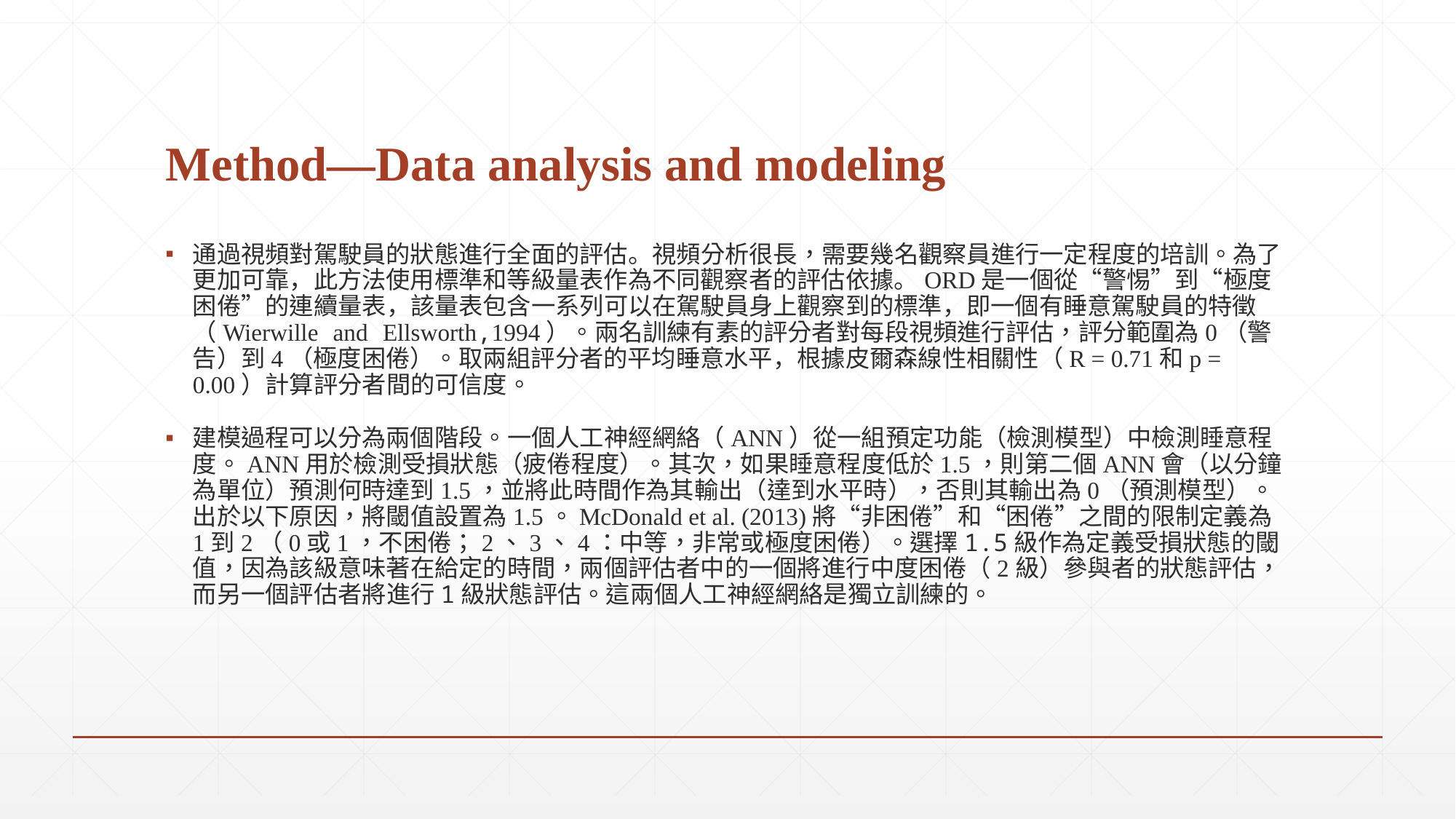

# Method—Data analysis and modeling
通過視頻對駕駛員的狀態進行全面的評估。視頻分析很長，需要幾名觀察員進行一定程度的培訓。為了更加可靠，此方法使用標準和等級量表作為不同觀察者的評估依據。ORD是一個從“警惕”到“極度困倦”的連續量表，該量表包含一系列可以在駕駛員身上觀察到的標準，即一個有睡意駕駛員的特徵（Wierwille and Ellsworth,1994）。兩名訓練有素的評分者對每段視頻進行評估，評分範圍為0（警告）到4（極度困倦）。取兩組評分者的平均睡意水平，根據皮爾森線性相關性（R = 0.71和p = 0.00）計算評分者間的可信度。
建模過程可以分為兩個階段。一個人工神經網絡（ANN）從一組預定功能（檢測模型）中檢測睡意程度。ANN用於檢測受損狀態（疲倦程度）。其次，如果睡意程度低於1.5，則第二個ANN會（以分鐘為單位）預測何時達到1.5，並將此時間作為其輸出（達到水平時），否則其輸出為0（預測模型）。出於以下原因，將閾值設置為1.5。McDonald et al. (2013)將“非困倦”和“困倦”之間的限制定義為1到2（0或1，不困倦；2、3、4：中等，非常或極度困倦）。選擇1.5級作為定義受損狀態的閾值，因為該級意味著在給定的時間，兩個評估者中的一個將進行中度困倦（2級）參與者的狀態評估，而另一個評估者將進行1級狀態評估。這兩個人工神經網絡是獨立訓練的。